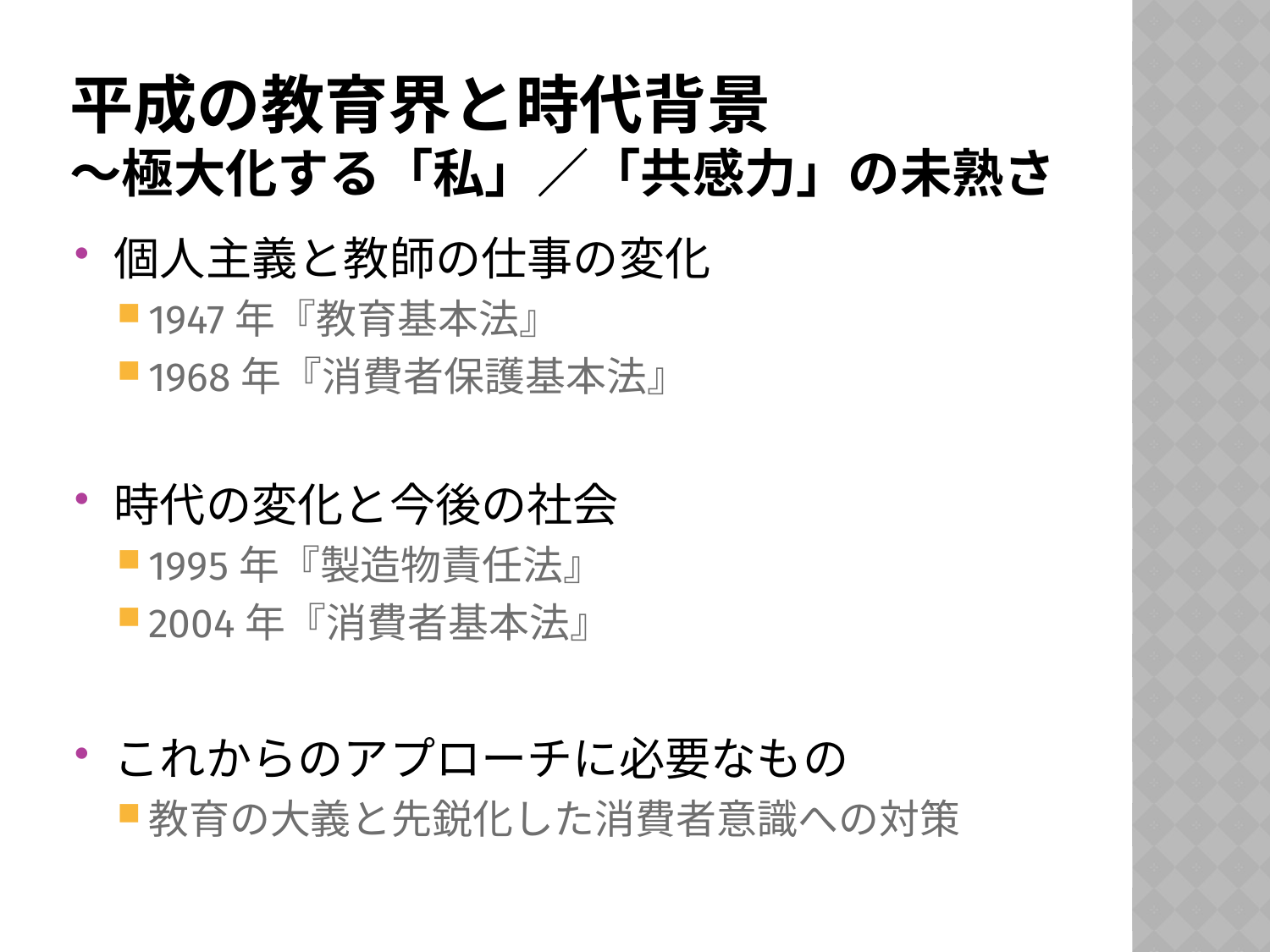

# 平成の教育界と時代背景 ～極大化する「私」／「共感力」の未熟さ
個人主義と教師の仕事の変化
1947年『教育基本法』
1968年『消費者保護基本法』

時代の変化と今後の社会
1995年『製造物責任法』
2004年『消費者基本法』

これからのアプローチに必要なもの
教育の大義と先鋭化した消費者意識への対策